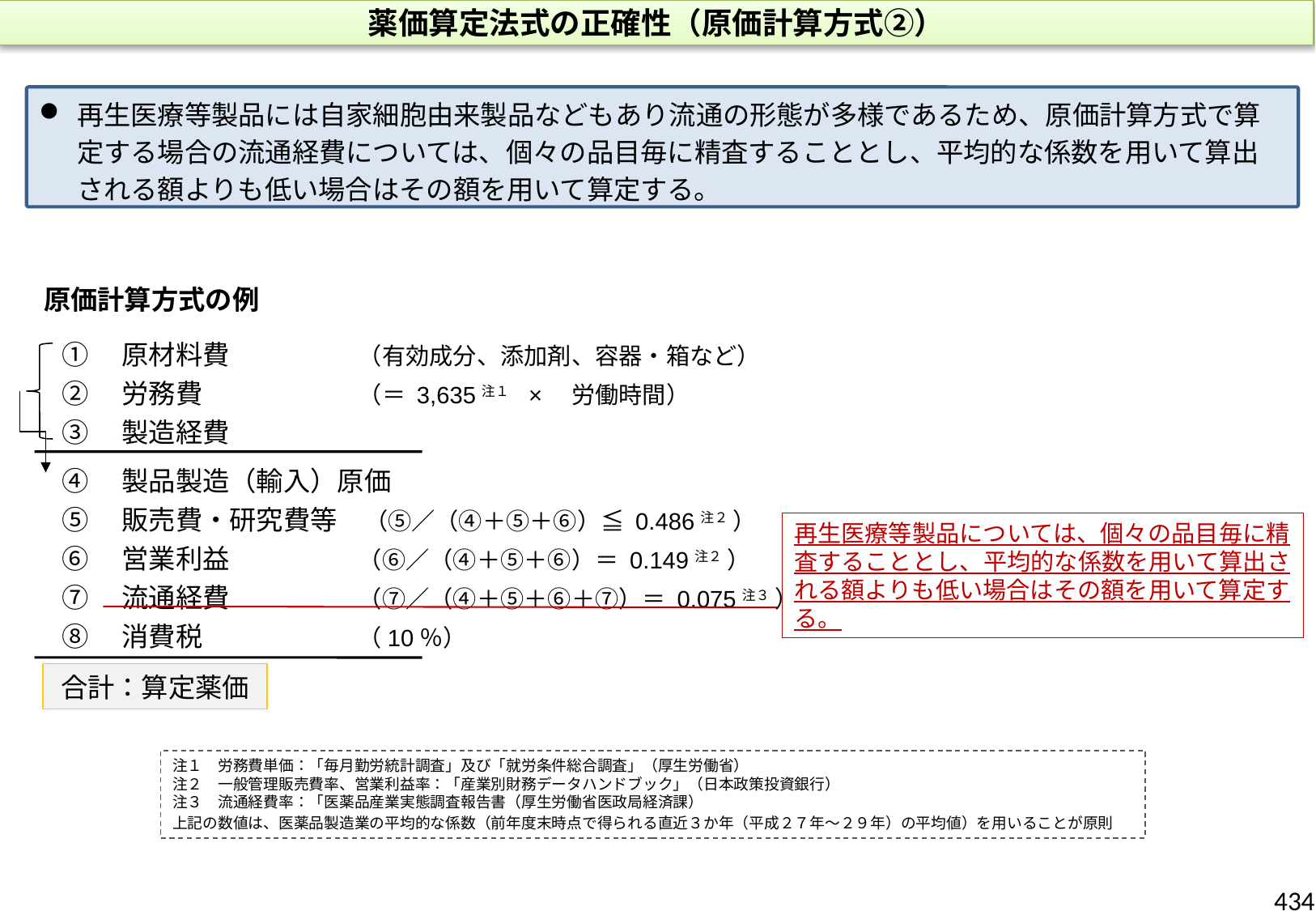

薬価算定法式の正確性（原価計算方式②）
再生医療等製品には自家細胞由来製品などもあり流通の形態が多様であるため、原価計算方式で算定する場合の流通経費については、個々の品目毎に精査することとし、平均的な係数を用いて算出される額よりも低い場合はその額を用いて算定する。
原価計算方式の例
①　原材料費	　　（有効成分、添加剤、容器・箱など）
②　労務費	　　（＝ 3,635注１　×　労働時間）
③　製造経費
④　製品製造（輸入）原価
⑤　販売費・研究費等　（⑤／（④＋⑤＋⑥）≦ 0.486注２ ）
⑥　営業利益	　　（⑥／（④＋⑤＋⑥）＝ 0.149注２ ）
⑦　流通経費	　　（⑦／（④＋⑤＋⑥＋⑦）＝ 0.075注３ ）
⑧　消費税	　　（10％）

再生医療等製品については、個々の品目毎に精査することとし、平均的な係数を用いて算出される額よりも低い場合はその額を用いて算定する。

合計：算定薬価
注１　労務費単価：「毎月勤労統計調査」及び「就労条件総合調査」（厚生労働省）
注２　一般管理販売費率、営業利益率：「産業別財務データハンドブック」（日本政策投資銀行）
注３　流通経費率：「医薬品産業実態調査報告書（厚生労働省医政局経済課）
上記の数値は、医薬品製造業の平均的な係数（前年度末時点で得られる直近３か年（平成２７年～２９年）の平均値）を用いることが原則
434